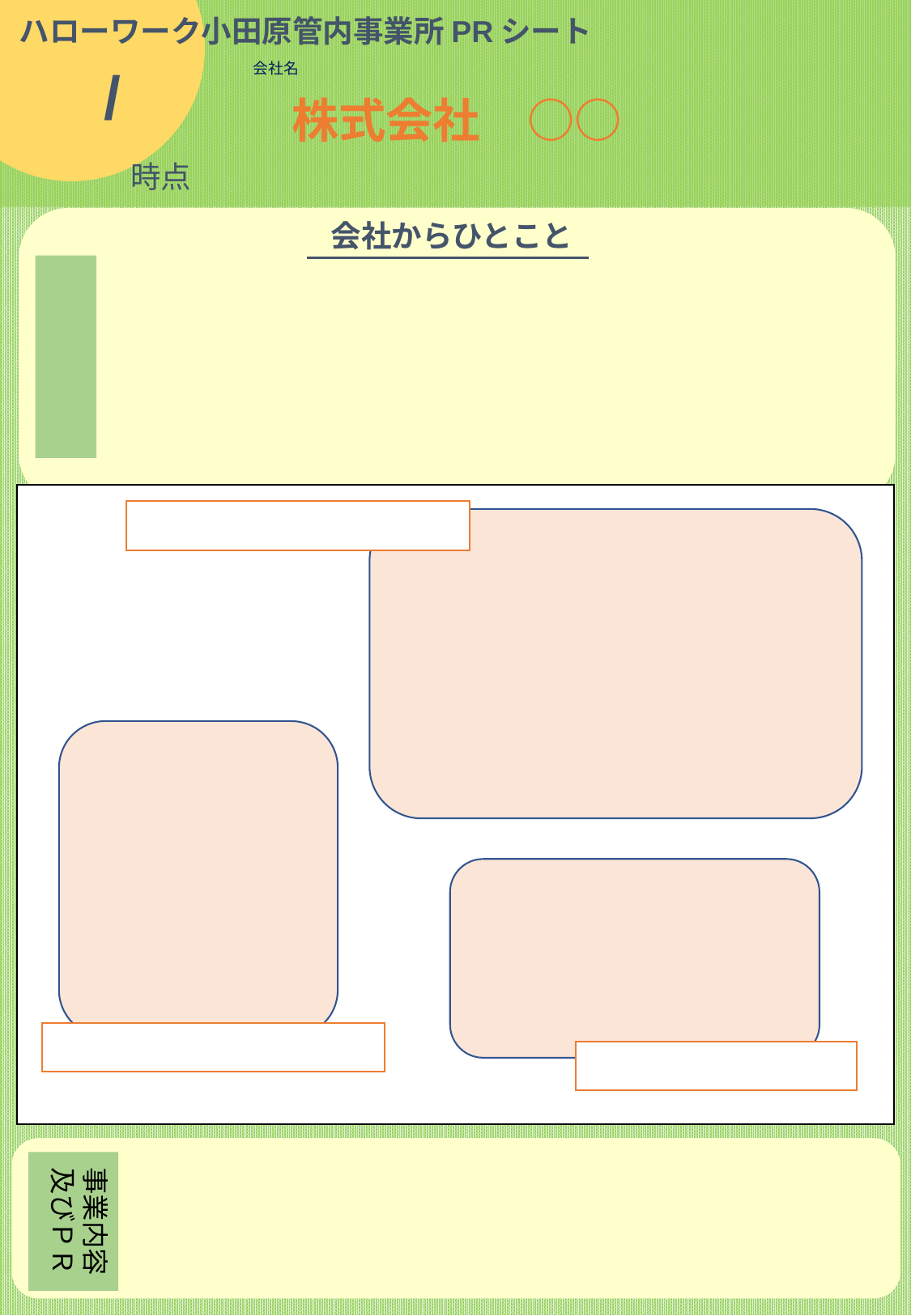

ハローワーク小田原管内事業所PRシート
　/
会社名
株式会社　○○
時点

会社からひとこと

事業内容及びＰＲ